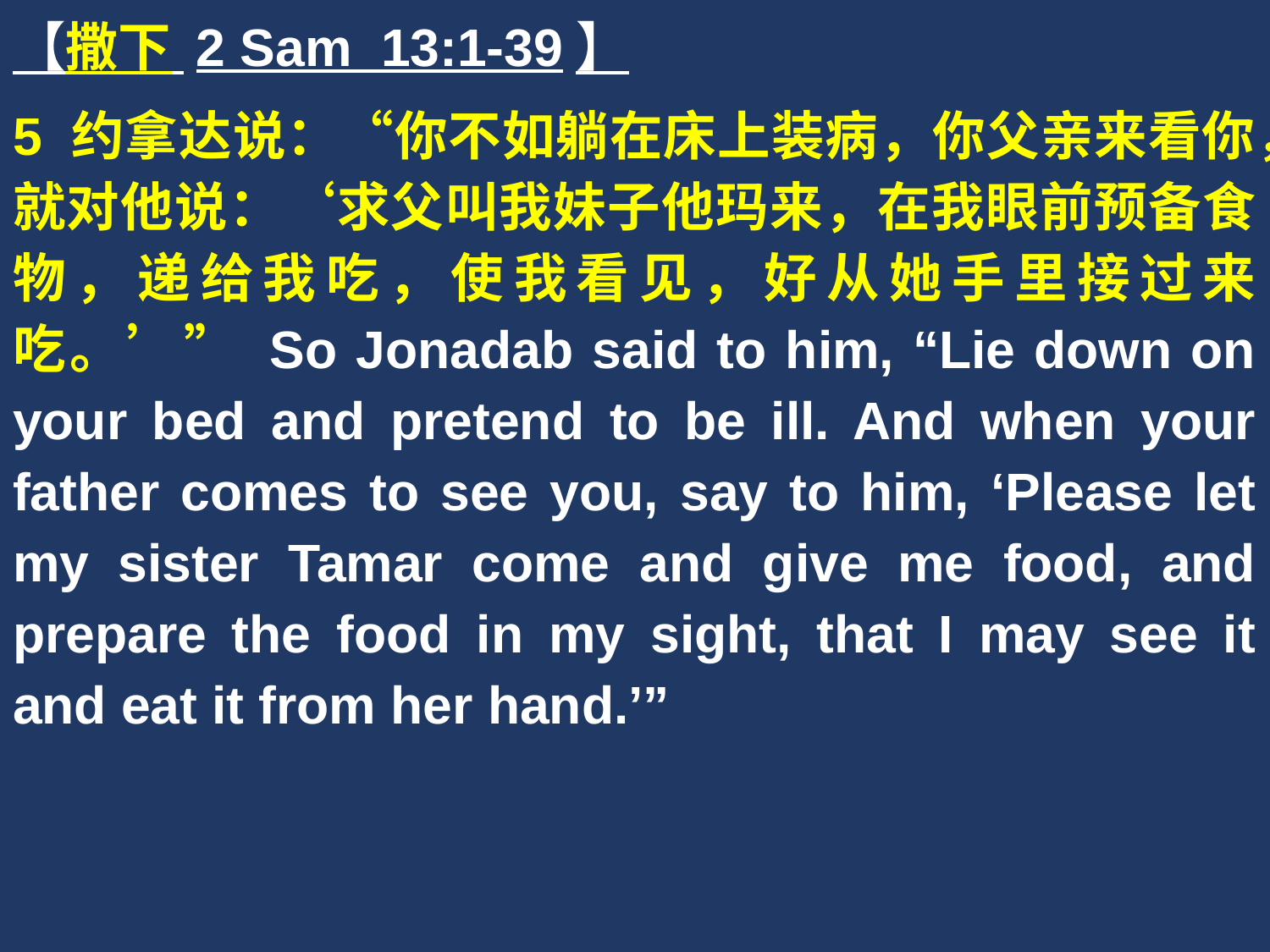

【撒下 2 Sam  13:1-39】
5 约拿达说：“你不如躺在床上装病，你父亲来看你，就对他说：‘求父叫我妹子他玛来，在我眼前预备食物，递给我吃，使我看见，好从她手里接过来吃。’” So Jonadab said to him, “Lie down on your bed and pretend to be ill. And when your father comes to see you, say to him, ‘Please let my sister Tamar come and give me food, and prepare the food in my sight, that I may see it and eat it from her hand.’”